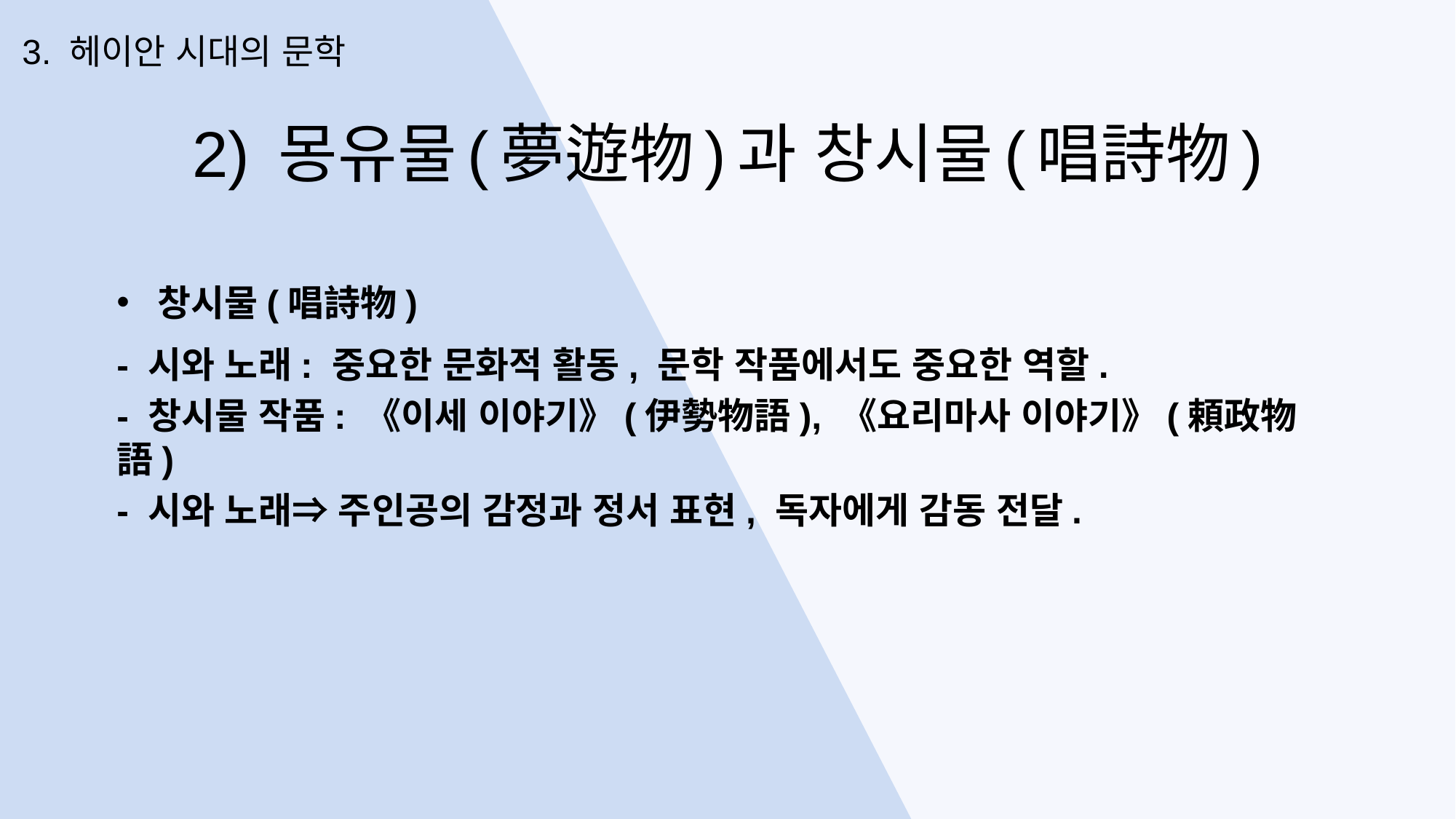

3. 헤이안 시대의 문학
2) 몽유물(夢遊物)과 창시물(唱詩物)
창시물(唱詩物)

- 시와 노래: 중요한 문화적 활동, 문학 작품에서도 중요한 역할.
- 창시물 작품: 《이세 이야기》(伊勢物語), 《요리마사 이야기》(頼政物語)
- 시와 노래⇒ 주인공의 감정과 정서 표현, 독자에게 감동 전달.